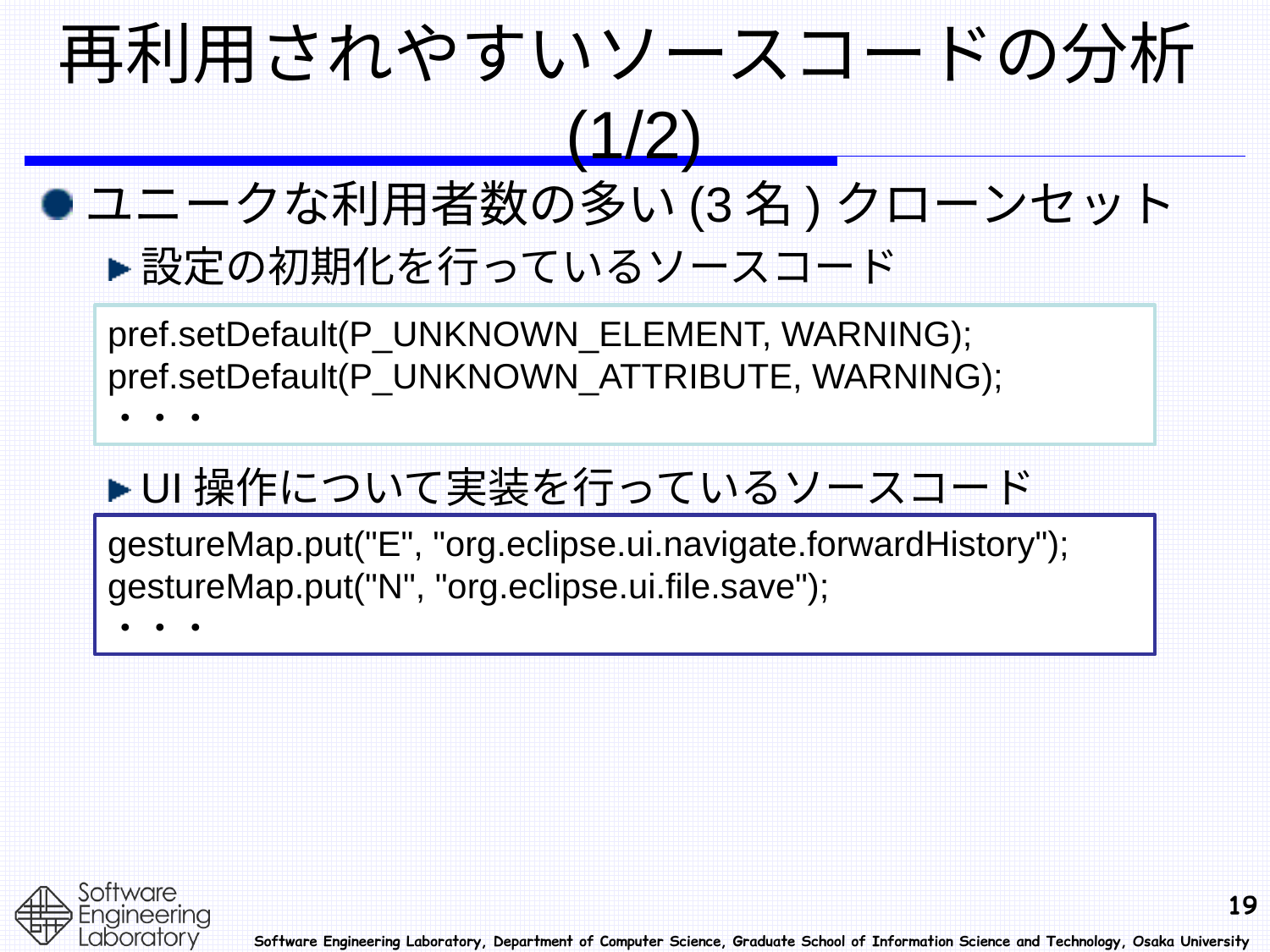

# 再利用されやすいソースコードの分析(1/2)
ユニークな利用者数の多い(3名)クローンセット
設定の初期化を行っているソースコード

UI操作について実装を行っているソースコード
pref.setDefault(P_UNKNOWN_ELEMENT, WARNING);
pref.setDefault(P_UNKNOWN_ATTRIBUTE, WARNING);
・・・
gestureMap.put("E", "org.eclipse.ui.navigate.forwardHistory");
gestureMap.put("N", "org.eclipse.ui.file.save");
・・・